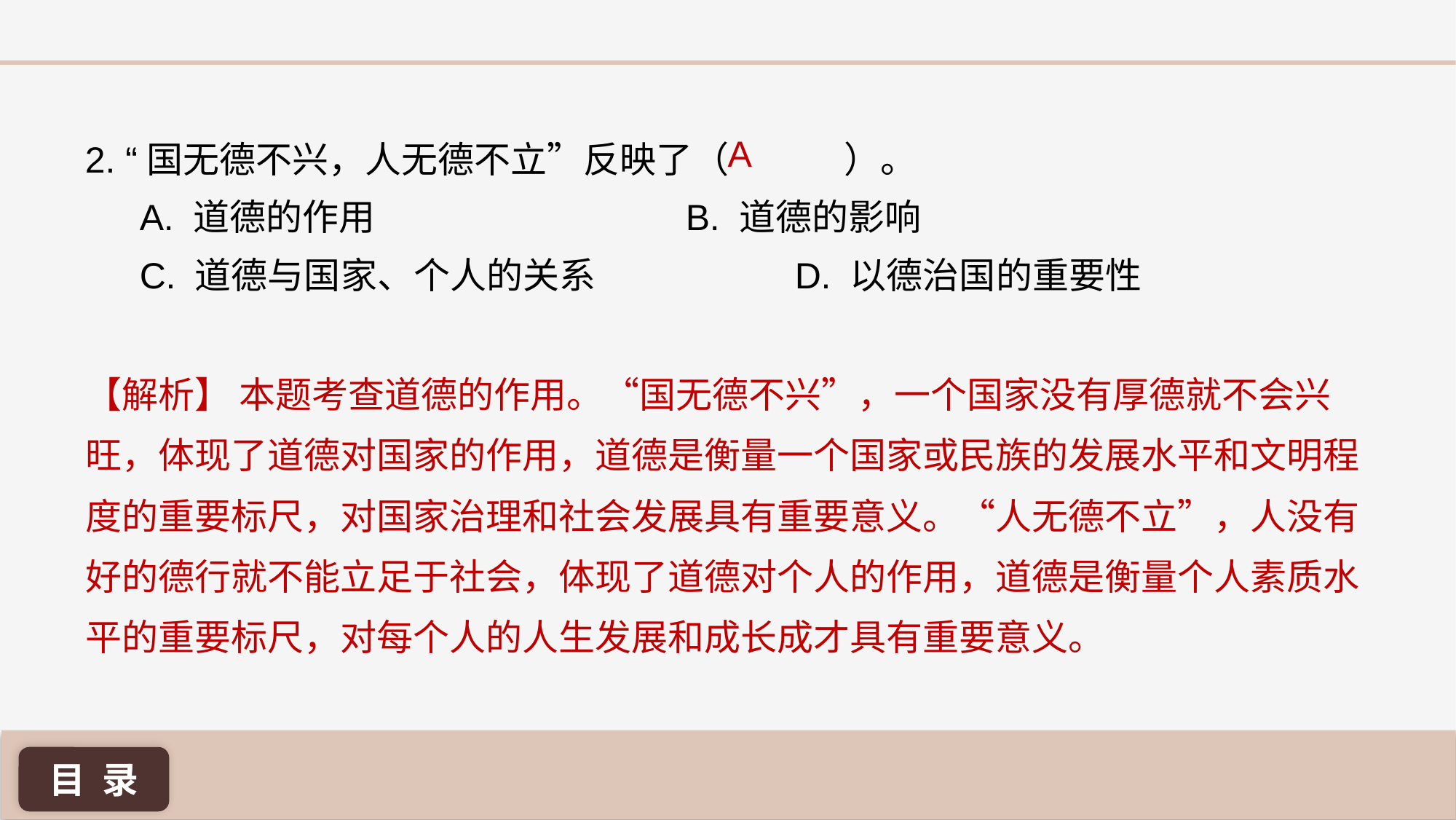

A
2. “国无德不兴，人无德不立”反映了（ 	      ）。
A. 道德的作用 			B. 道德的影响
C. 道德与国家、个人的关系 		D. 以德治国的重要性
【解析】 本题考查道德的作用。“国无德不兴”，一个国家没有厚德就不会兴旺，体现了道德对国家的作用，道德是衡量一个国家或民族的发展水平和文明程度的重要标尺，对国家治理和社会发展具有重要意义。“人无德不立”，人没有好的德行就不能立足于社会，体现了道德对个人的作用，道德是衡量个人素质水平的重要标尺，对每个人的人生发展和成长成才具有重要意义。